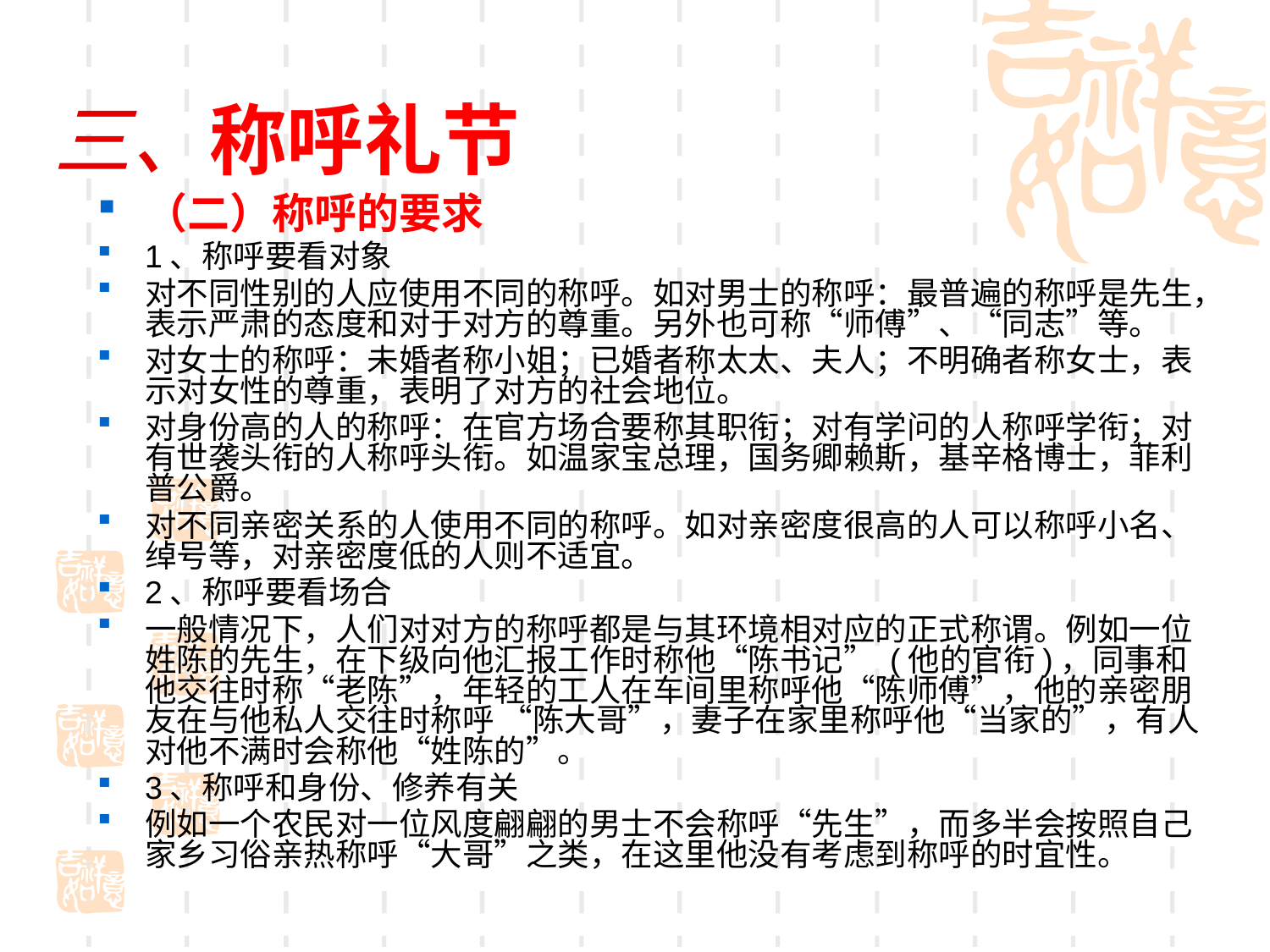

# 三、称呼礼节
（二）称呼的要求
1、称呼要看对象
对不同性别的人应使用不同的称呼。如对男士的称呼：最普遍的称呼是先生，表示严肃的态度和对于对方的尊重。另外也可称“师傅”、“同志”等。
对女士的称呼：未婚者称小姐；已婚者称太太、夫人；不明确者称女士，表示对女性的尊重，表明了对方的社会地位。
对身份高的人的称呼：在官方场合要称其职衔；对有学问的人称呼学衔；对有世袭头衔的人称呼头衔。如温家宝总理，国务卿赖斯，基辛格博士，菲利普公爵。
对不同亲密关系的人使用不同的称呼。如对亲密度很高的人可以称呼小名、绰号等，对亲密度低的人则不适宜。
2、称呼要看场合
一般情况下，人们对对方的称呼都是与其环境相对应的正式称谓。例如一位姓陈的先生，在下级向他汇报工作时称他“陈书记” (他的官衔)，同事和他交往时称“老陈”，年轻的工人在车间里称呼他“陈师傅”，他的亲密朋友在与他私人交往时称呼 “陈大哥”，妻子在家里称呼他“当家的”，有人对他不满时会称他“姓陈的”。
3、称呼和身份、修养有关
例如一个农民对一位风度翩翩的男士不会称呼“先生”，而多半会按照自己家乡习俗亲热称呼“大哥”之类，在这里他没有考虑到称呼的时宜性。